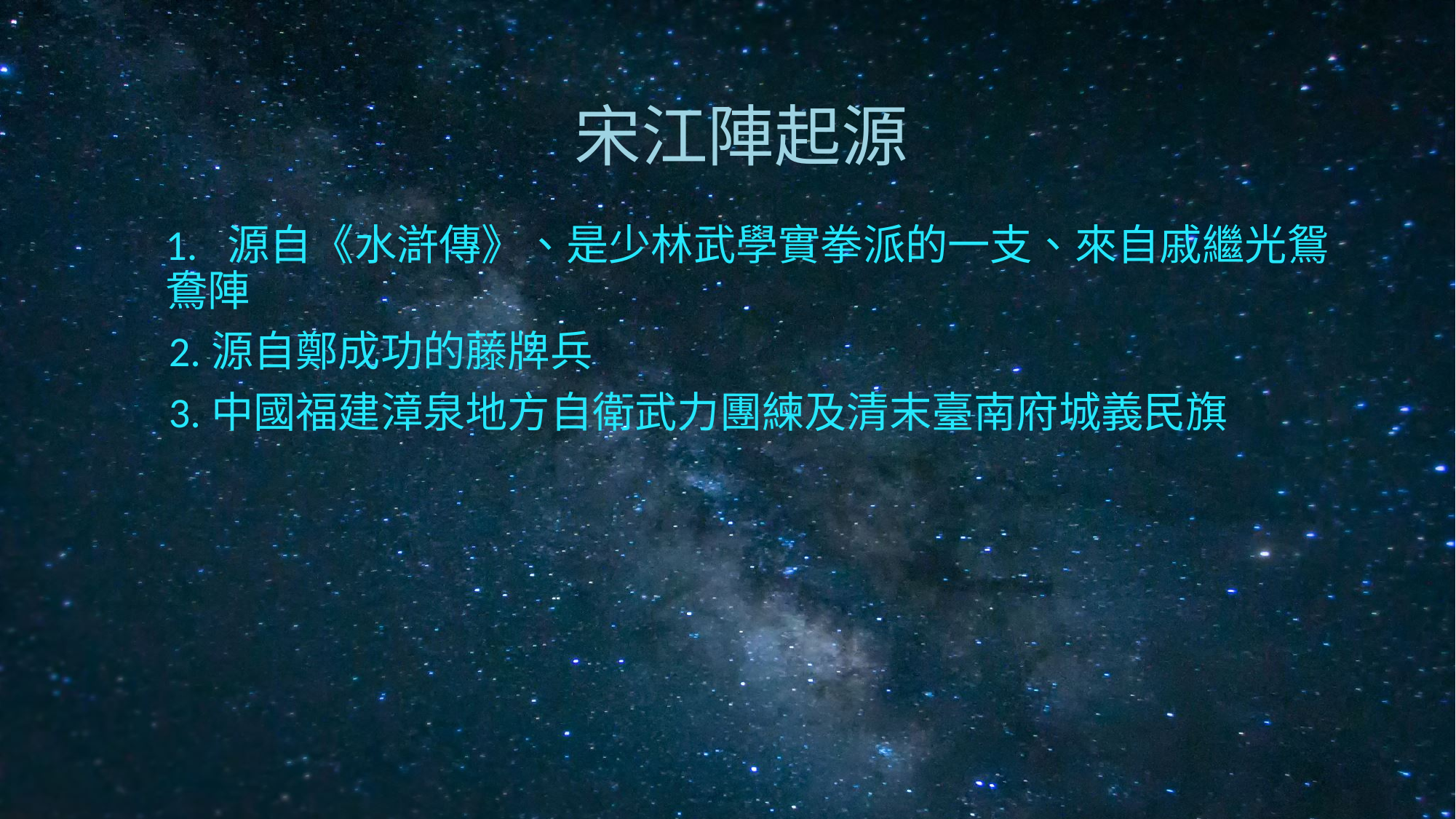

# 宋江陣起源
1.  源自《水滸傳》、是少林武學實拳派的一支、來自戚繼光鴛鴦陣
      2.源自鄭成功的藤牌兵
      3.中國福建漳泉地方自衛武力團練及清末臺南府城義民旗